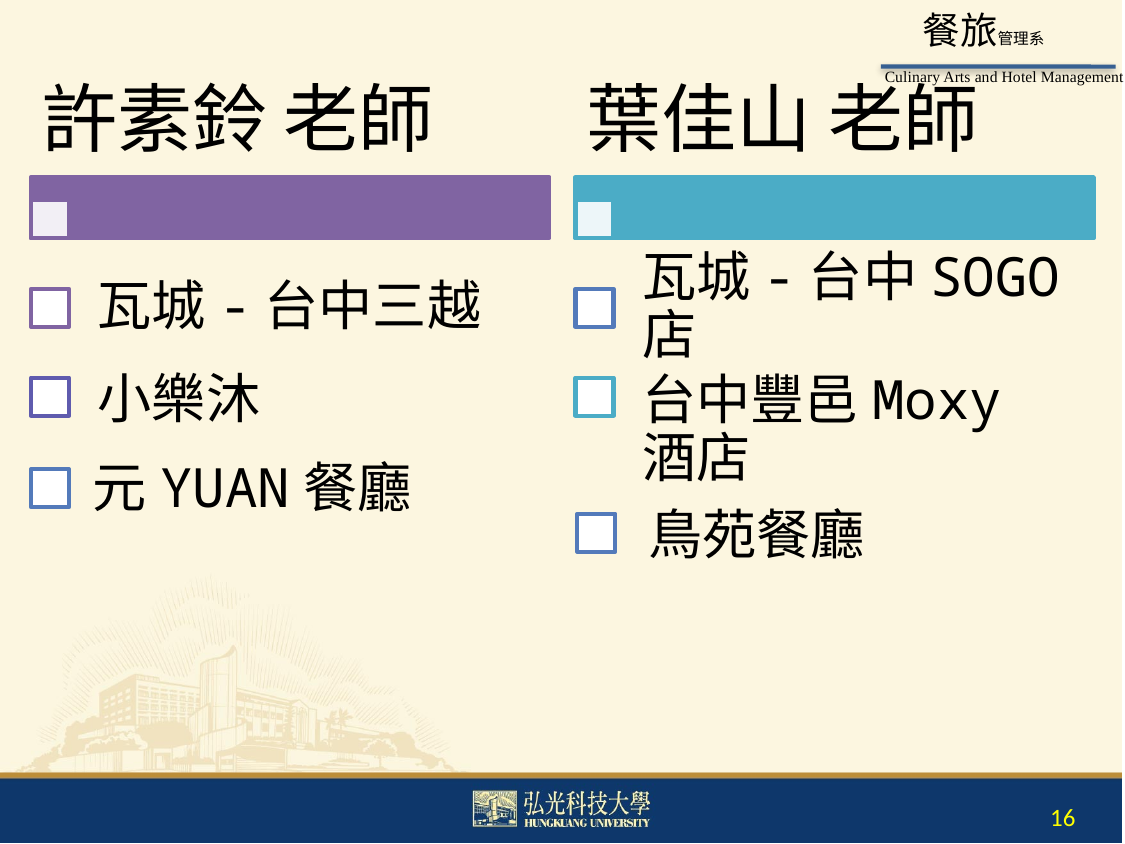

許素鈴 老師
瓦城-台中三越
小樂沐
葉佳山 老師
瓦城-台中SOGO店
台中豐邑Moxy酒店
元YUAN餐廳

鳥苑餐廳

16